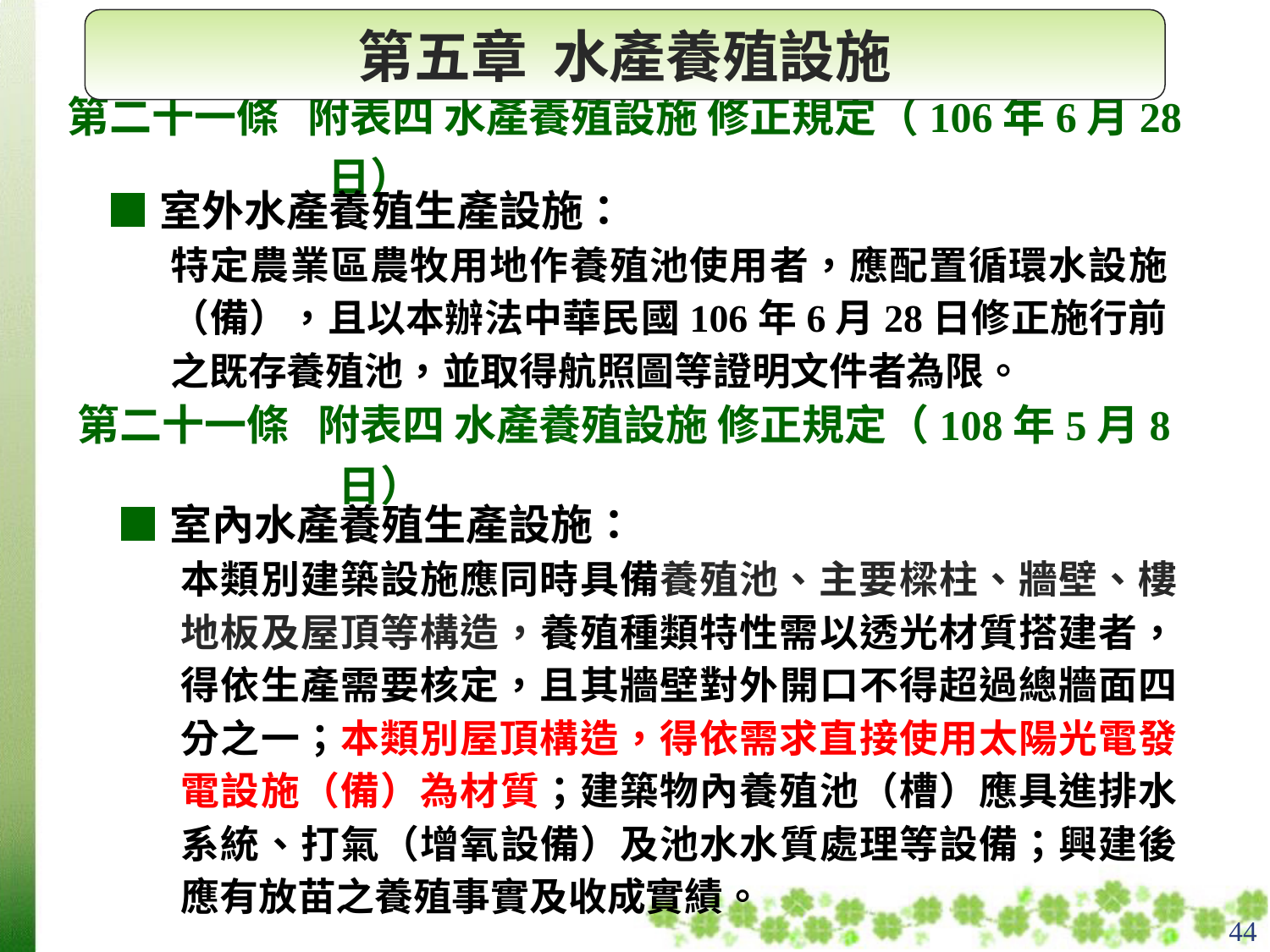

第五章  水產養殖設施
第二十一條   附表四 水產養殖設施 修正規定（106年6月28日）
■室外水產養殖生產設施：
特定農業區農牧用地作養殖池使用者，應配置循環水設施（備），且以本辦法中華民國106年6月28日修正施行前之既存養殖池，並取得航照圖等證明文件者為限。
第二十一條   附表四 水產養殖設施 修正規定（108年5月8日）
■室內水產養殖生產設施：
本類別建築設施應同時具備養殖池、主要樑柱、牆壁、樓地板及屋頂等構造，養殖種類特性需以透光材質搭建者，得依生產需要核定，且其牆壁對外開口不得超過總牆面四分之一；本類別屋頂構造，得依需求直接使用太陽光電發電設施（備）為材質；建築物內養殖池（槽）應具進排水系統、打氣（增氧設備）及池水水質處理等設備；興建後應有放苗之養殖事實及收成實績。
44